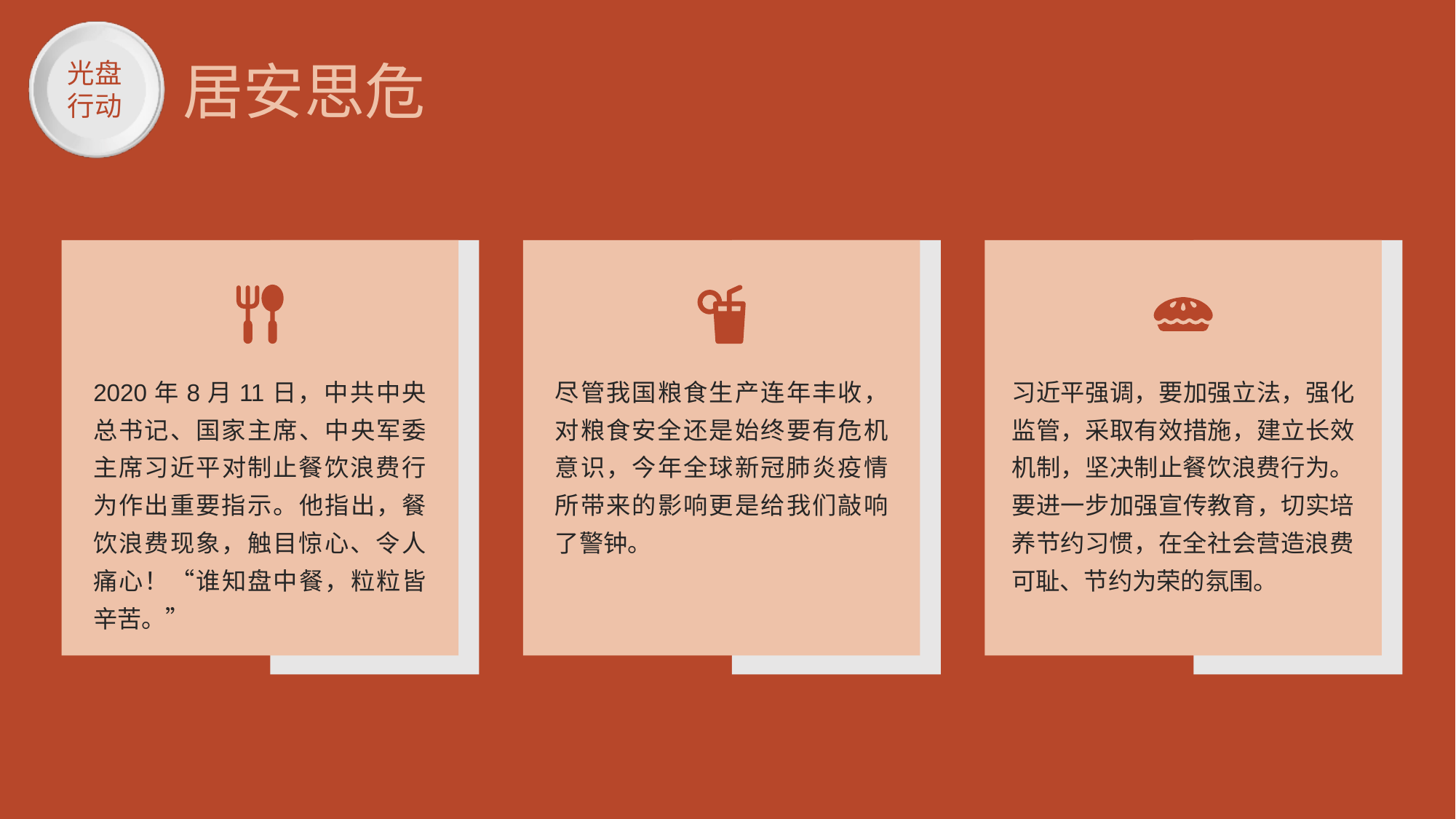

2020年8月11日，中共中央总书记、国家主席、中央军委主席习近平对制止餐饮浪费行为作出重要指示。他指出，餐饮浪费现象，触目惊心、令人痛心！“谁知盘中餐，粒粒皆辛苦。”
尽管我国粮食生产连年丰收，对粮食安全还是始终要有危机意识，今年全球新冠肺炎疫情所带来的影响更是给我们敲响了警钟。
习近平强调，要加强立法，强化监管，采取有效措施，建立长效机制，坚决制止餐饮浪费行为。要进一步加强宣传教育，切实培养节约习惯，在全社会营造浪费可耻、节约为荣的氛围。
PPT下载 http://www.ypppt.com/xiazai/